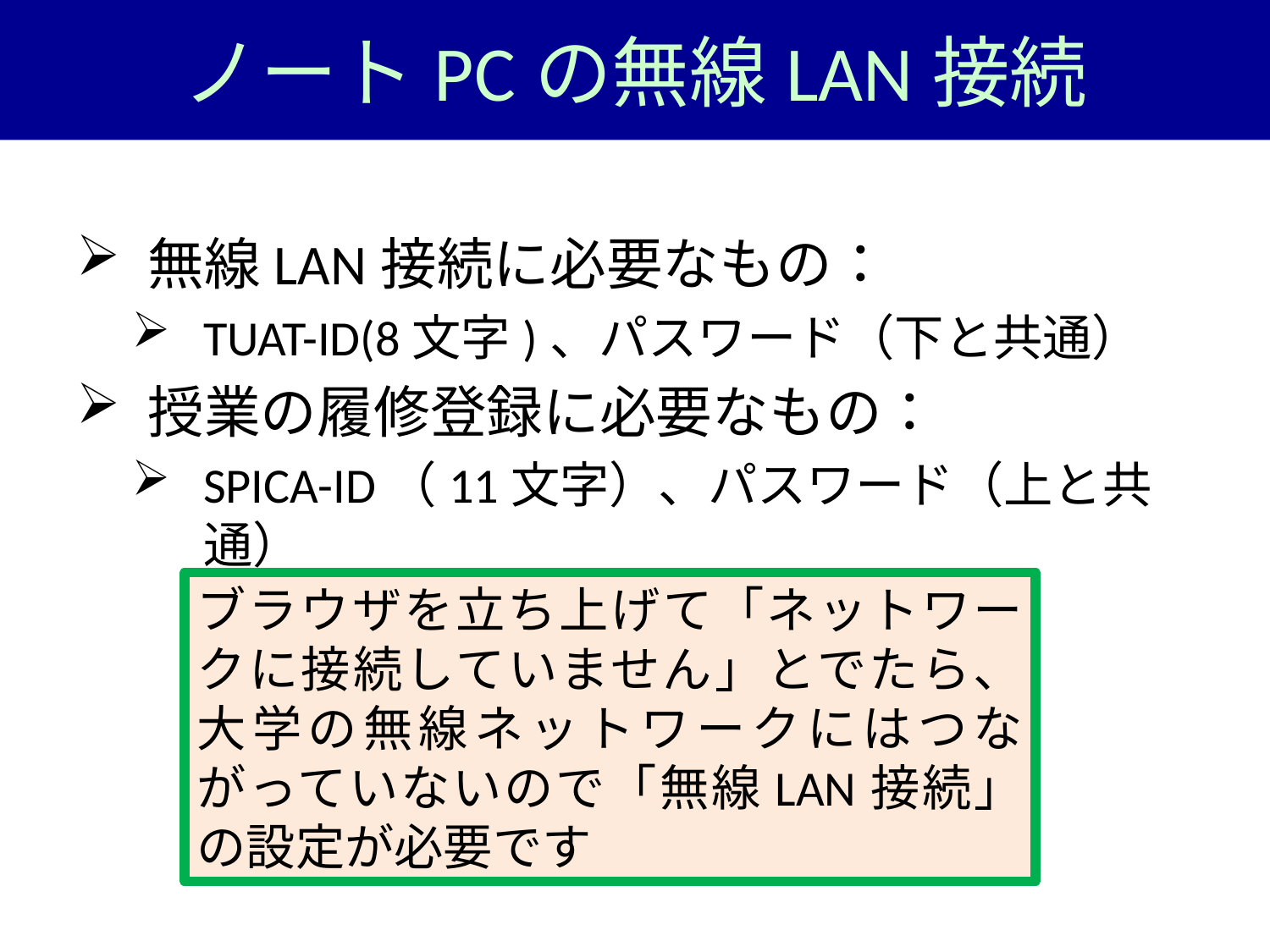

# ノートPCの無線LAN接続
無線LAN接続に必要なもの：
TUAT-ID(8文字)、パスワード（下と共通）
授業の履修登録に必要なもの：
SPICA-ID（11文字）、パスワード（上と共通）
ブラウザを立ち上げて「ネットワークに接続していません」とでたら、大学の無線ネットワークにはつながっていないので「無線LAN接続」の設定が必要です